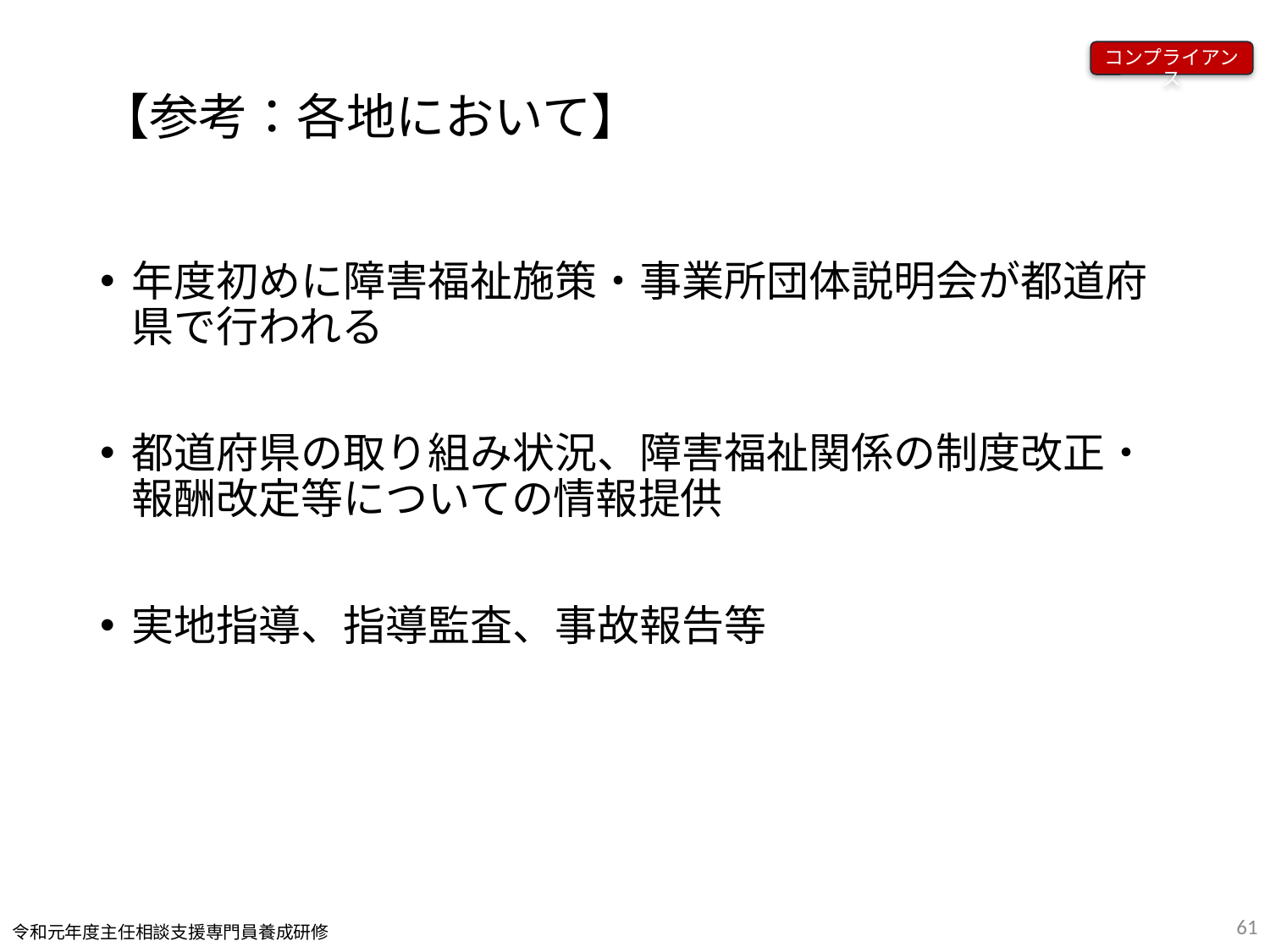

コンプライアンス
# 【参考：各地において】
年度初めに障害福祉施策・事業所団体説明会が都道府県で行われる

都道府県の取り組み状況、障害福祉関係の制度改正・報酬改定等についての情報提供

実地指導、指導監査、事故報告等
61
令和元年度主任相談支援専門員養成研修